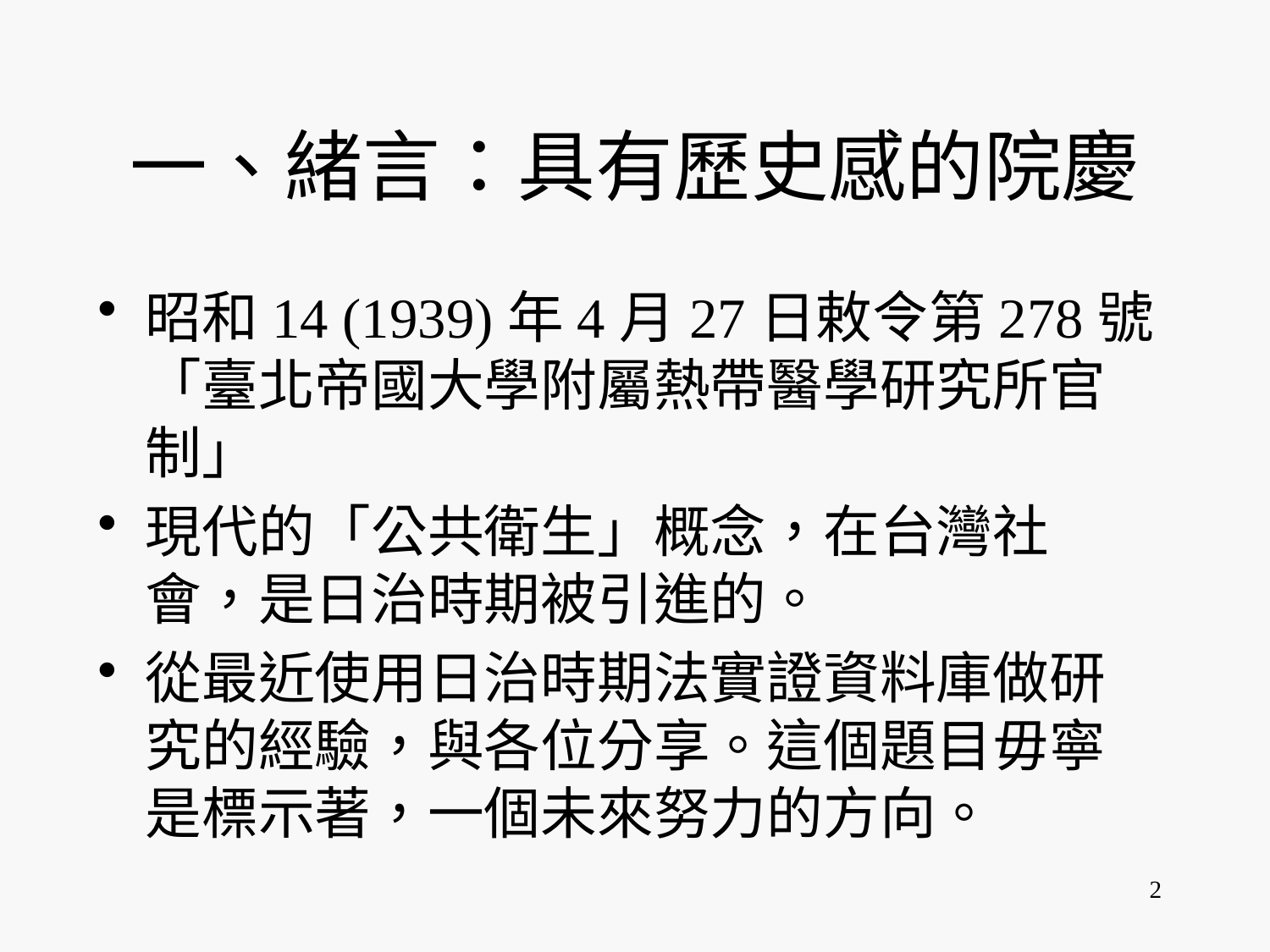

# 一、緒言：具有歷史感的院慶
昭和14 (1939)年4月27日敕令第278號「臺北帝國大學附屬熱帶醫學研究所官制」
現代的「公共衛生」概念，在台灣社會，是日治時期被引進的。
從最近使用日治時期法實證資料庫做研究的經驗，與各位分享。這個題目毋寧是標示著，一個未來努力的方向。

2